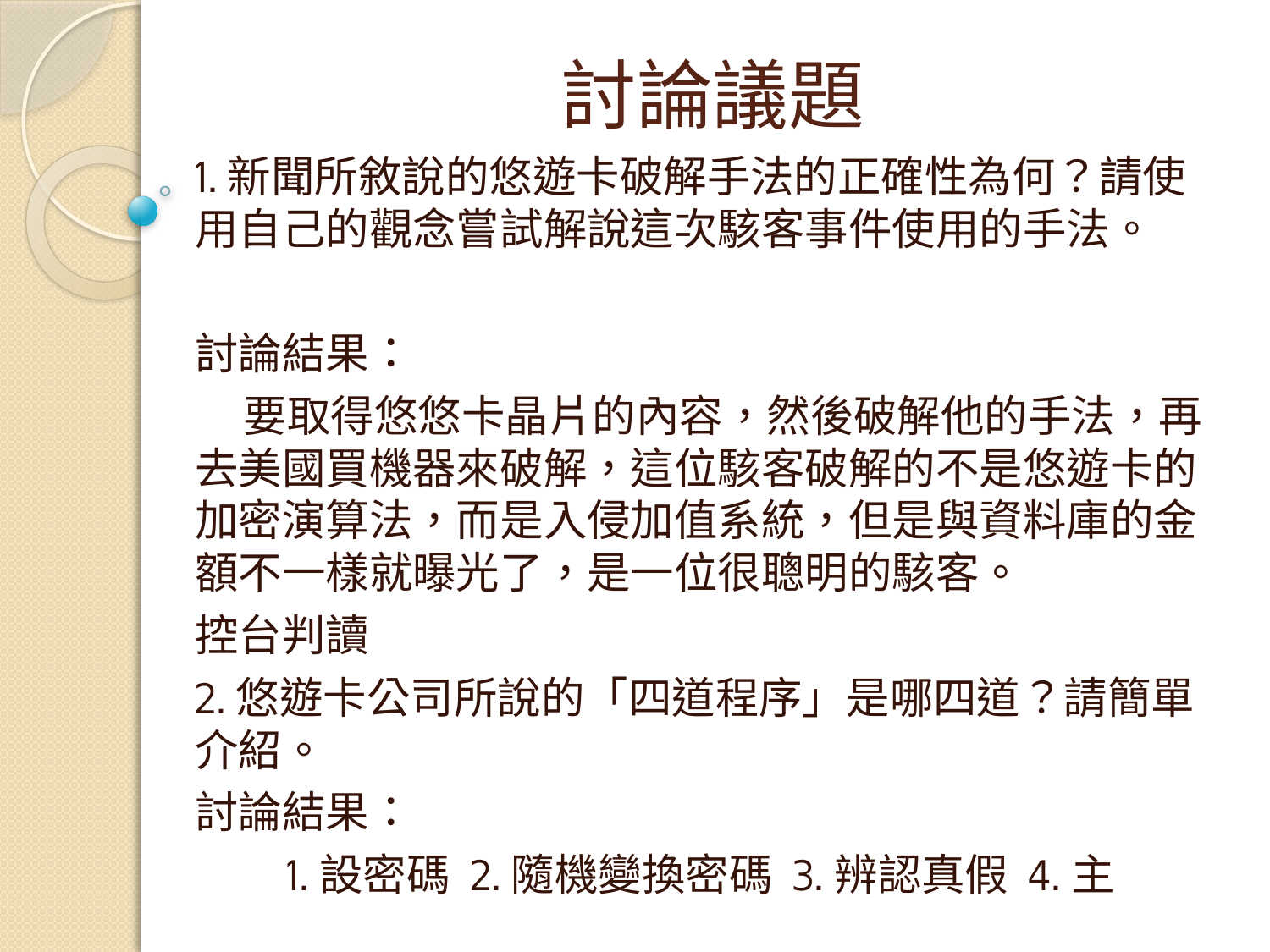

# 討論議題
1.新聞所敘說的悠遊卡破解手法的正確性為何？請使用自己的觀念嘗試解說這次駭客事件使用的手法。

討論結果：
    要取得悠悠卡晶片的內容，然後破解他的手法，再去美國買機器來破解，這位駭客破解的不是悠遊卡的加密演算法，而是入侵加值系統，但是與資料庫的金額不一樣就曝光了，是一位很聰明的駭客。
控台判讀
2.悠遊卡公司所說的「四道程序」是哪四道？請簡單介紹。
討論結果：
       1.設密碼 2.隨機變換密碼 3.辨認真假 4.主